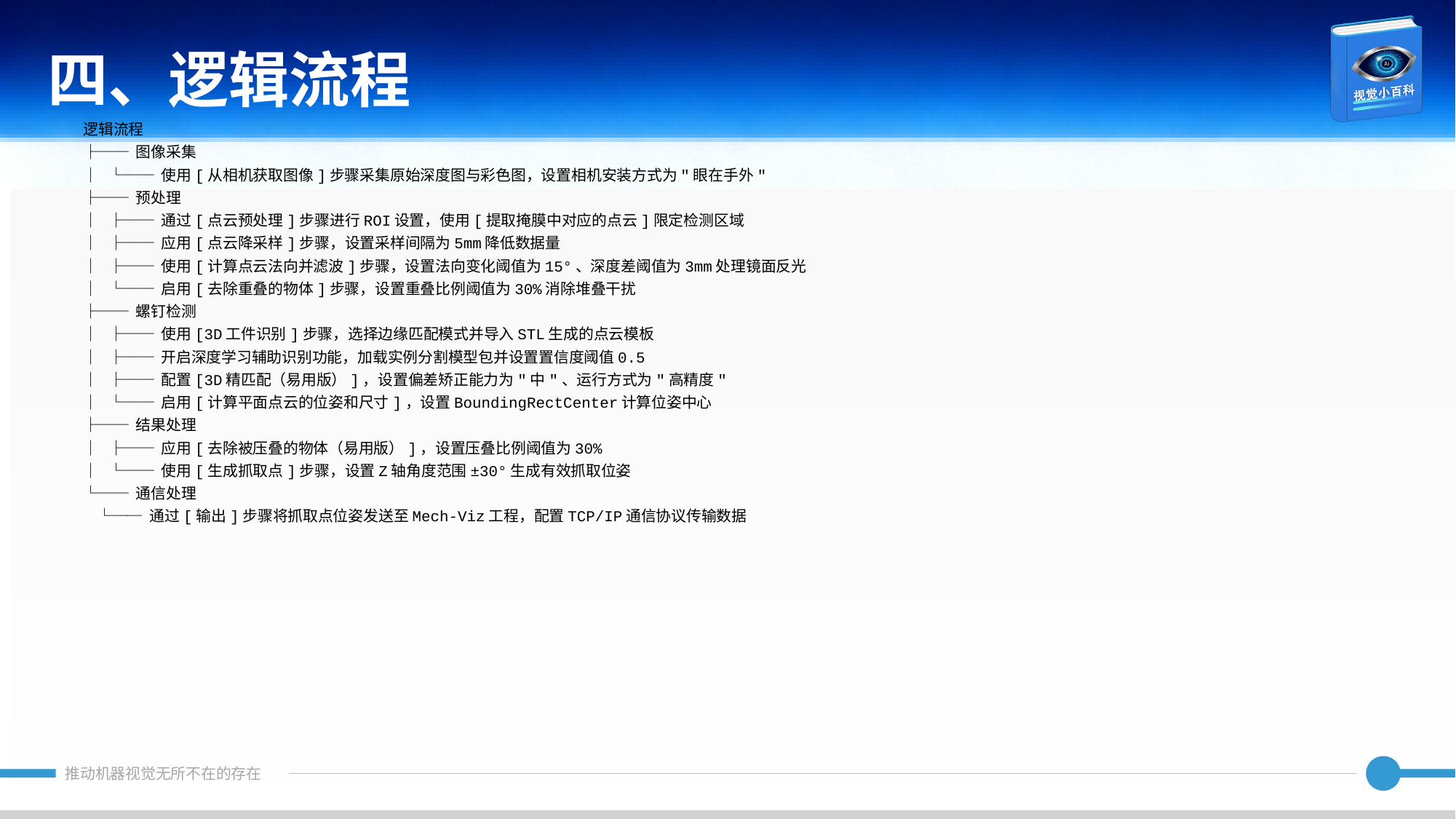

四、逻辑流程

逻辑流程
├── 图像采集
│   └── 使用[从相机获取图像]步骤采集原始深度图与彩色图，设置相机安装方式为"眼在手外"
├── 预处理
│   ├── 通过[点云预处理]步骤进行ROI设置，使用[提取掩膜中对应的点云]限定检测区域
│   ├── 应用[点云降采样]步骤，设置采样间隔为5mm降低数据量
│   ├── 使用[计算点云法向并滤波]步骤，设置法向变化阈值为15°、深度差阈值为3mm处理镜面反光
│   └── 启用[去除重叠的物体]步骤，设置重叠比例阈值为30%消除堆叠干扰
├── 螺钉检测
│   ├── 使用[3D工件识别]步骤，选择边缘匹配模式并导入STL生成的点云模板
│   ├── 开启深度学习辅助识别功能，加载实例分割模型包并设置置信度阈值0.5
│   ├── 配置[3D精匹配（易用版）]，设置偏差矫正能力为"中"、运行方式为"高精度"
│   └── 启用[计算平面点云的位姿和尺寸]，设置BoundingRectCenter计算位姿中心
├── 结果处理
│   ├── 应用[去除被压叠的物体（易用版）]，设置压叠比例阈值为30%
│   └── 使用[生成抓取点]步骤，设置Z轴角度范围±30°生成有效抓取位姿
└── 通信处理
    └── 通过[输出]步骤将抓取点位姿发送至Mech-Viz工程，配置TCP/IP通信协议传输数据
9